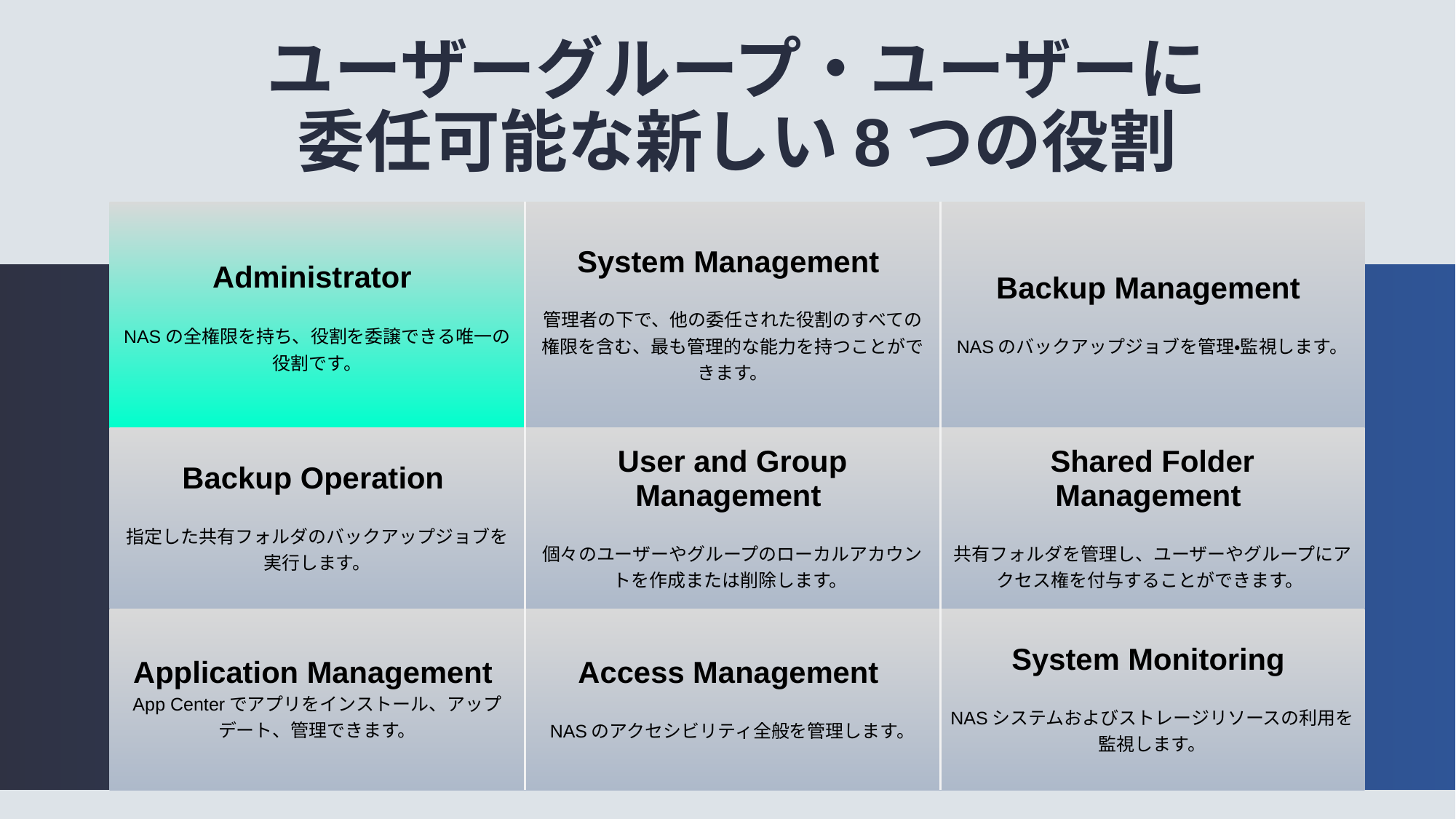

# ユーザーグループ・ユーザーに 委任可能な新しい8つの役割
| Administrator  NASの全権限を持ち、役割を委譲できる唯一の役割です。 | System Management  管理者の下で、他の委任された役割のすべての権限を含む、最も管理的な能力を持つことができます。 | Backup Management  NASのバックアップジョブを管理・監視します。 |
| --- | --- | --- |
| Backup Operation  指定した共有フォルダのバックアップジョブを実行します。 | User and Group Management  個々のユーザーやグループのローカルアカウントを作成または削除します。 | Shared Folder Management  共有フォルダを管理し、ユーザーやグループにアクセス権を付与することができます。 |
| Application Management  App Centerでアプリをインストール、アップデート、管理できます。 | Access Management  NASのアクセシビリティ全般を管理します。 | System Monitoring  NASシステムおよびストレージリソースの利用を監視します。 |